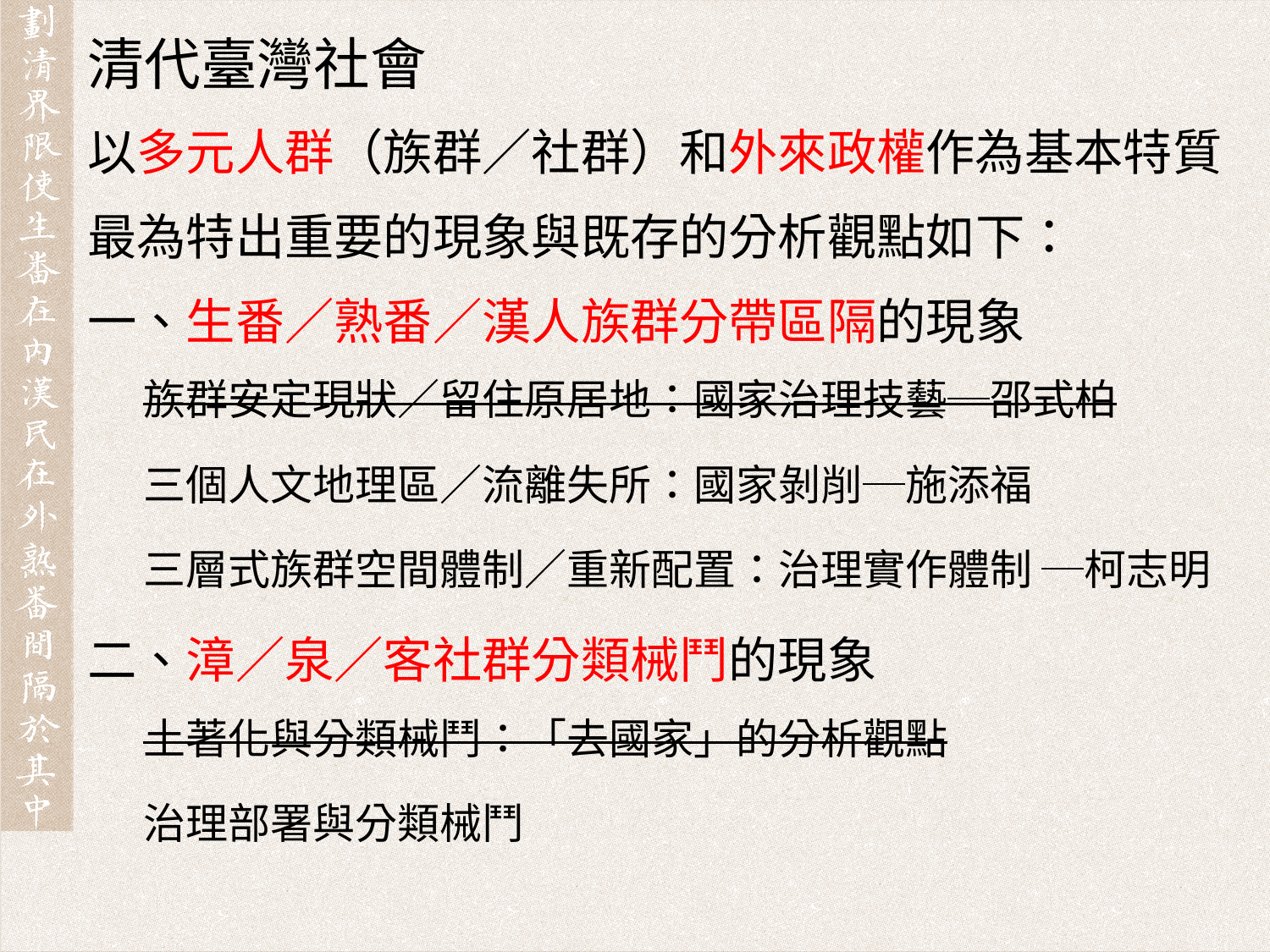

清代臺灣社會
以多元人群（族群／社群）和外來政權作為基本特質
最為特出重要的現象與既存的分析觀點如下：
一、生番／熟番／漢人族群分帶區隔的現象
族群安定現狀／留住原居地：國家治理技藝─邵式柏
三個人文地理區／流離失所：國家剝削─施添福
三層式族群空間體制／重新配置：治理實作體制 ─柯志明
二、漳／泉／客社群分類械鬥的現象
土著化與分類械鬥：「去國家」的分析觀點
治理部署與分類械鬥